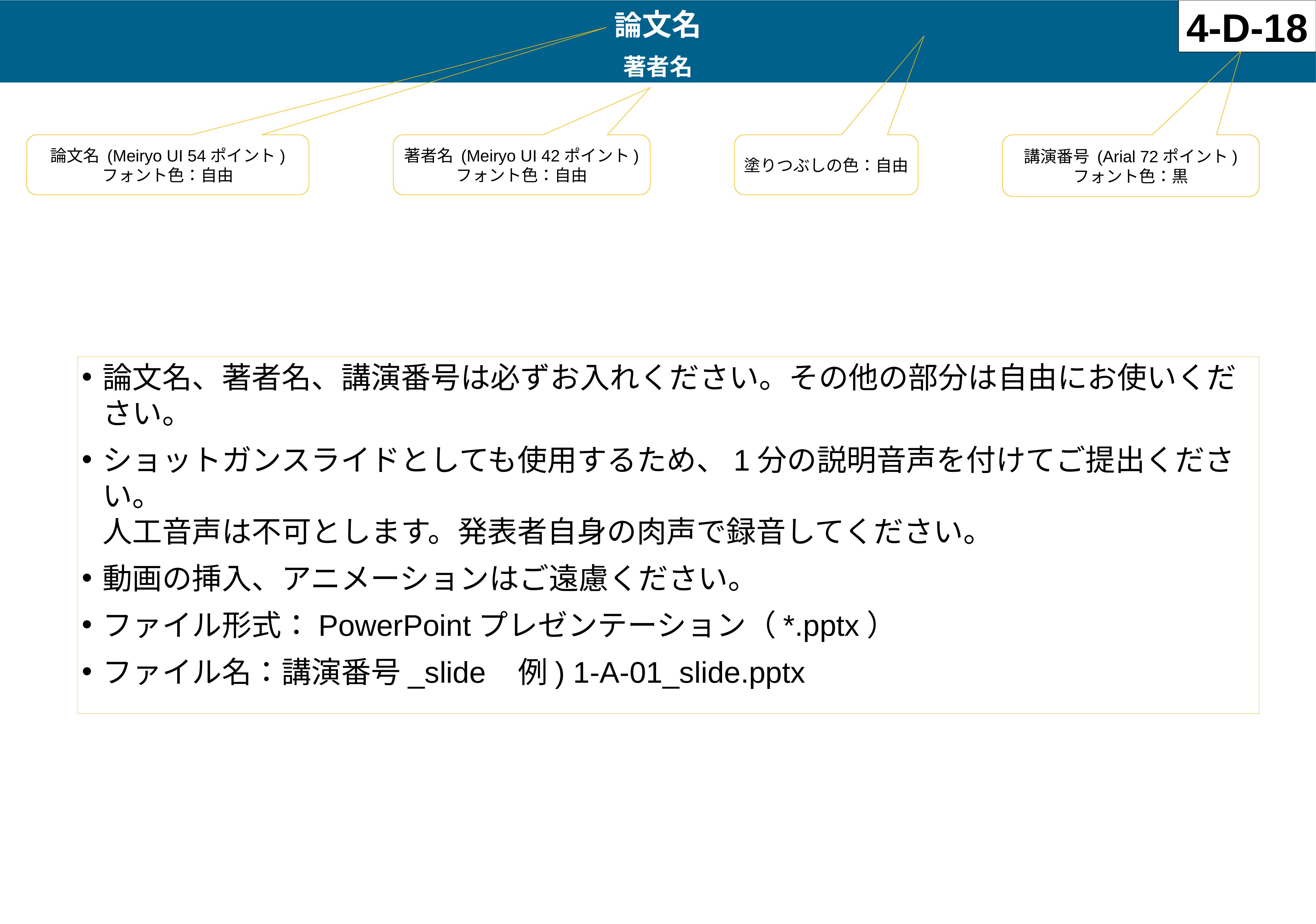

論文名
著者名
4-D-18
論文名 (Meiryo UI 54ポイント)
フォント色：自由
著者名 (Meiryo UI 42ポイント)
フォント色：自由
塗りつぶしの色：自由
講演番号 (Arial 72ポイント)
フォント色：黒
論文名、著者名、講演番号は必ずお入れください。その他の部分は自由にお使いください。
ショットガンスライドとしても使用するため、1分の説明音声を付けてご提出ください。
人工音声は不可とします。発表者自身の肉声で録音してください。
動画の挿入、アニメーションはご遠慮ください。
ファイル形式：PowerPointプレゼンテーション（*.pptx）
ファイル名：講演番号_slide   例) 1-A-01_slide.pptx